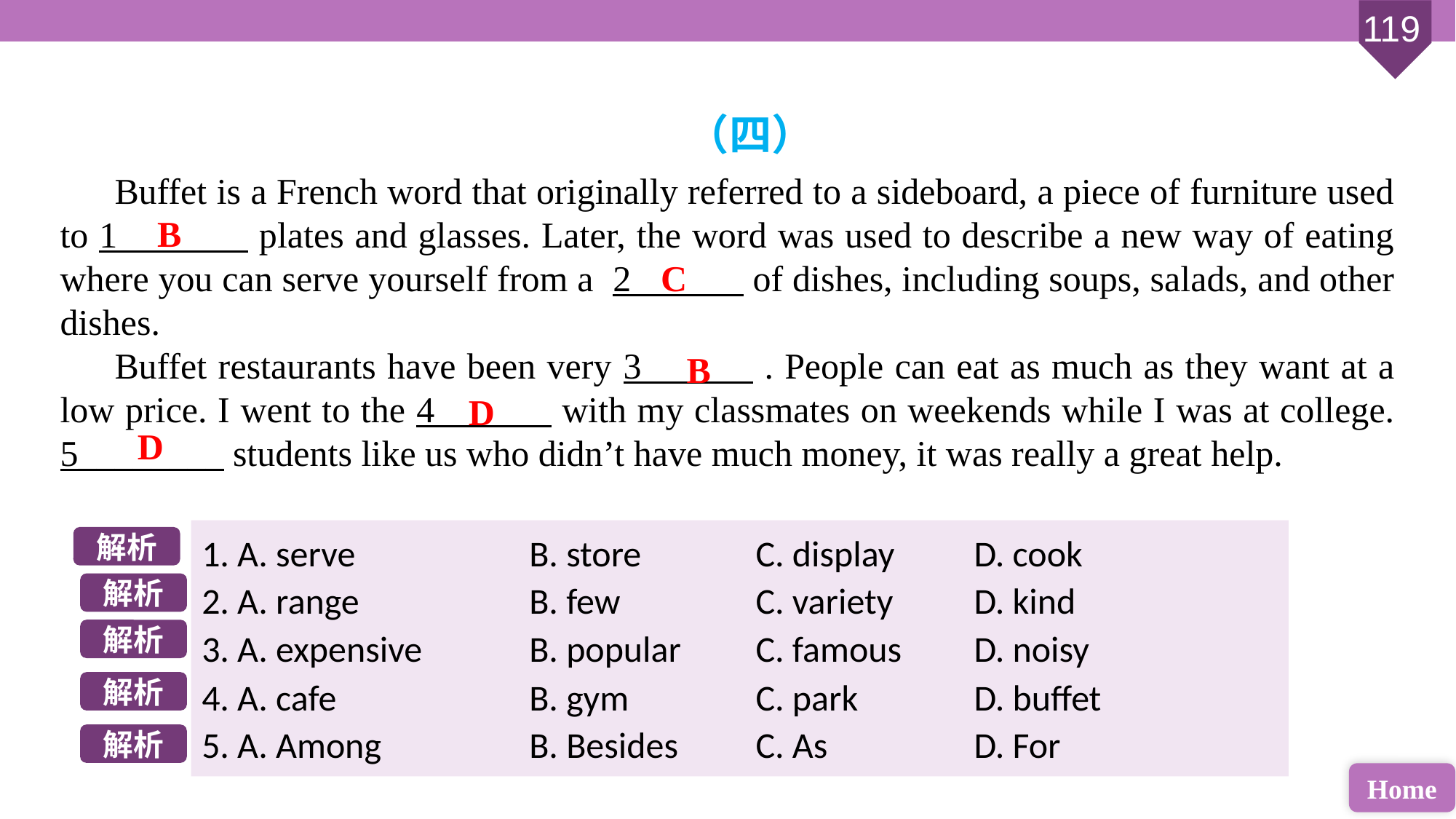

（四）
Buffet is a French word that originally referred to a sideboard, a piece of furniture used to 1             plates and glasses. Later, the word was used to describe a new way of eating where you can serve yourself from a  2             of dishes, including soups, salads, and other dishes.
Buffet restaurants have been very 3           . People can eat as much as they want at a low price. I went to the 4            with my classmates on weekends while I was at college. 5________ students like us who didn’t have much money, it was really a great help.
B
C
B
D
D
1. A. serve 		B. store 	 C. display 	 D. cook
2. A. range 		B. few 		 C. variety 	 D. kind
3. A. expensive 	B. popular	 C. famous 	 D. noisy
4. A. cafe 		B. gym 		 C. park	 D. buffet
5. A. Among 		B. Besides 	 C. As		 D. For
解析
解析
解析
解析
解析